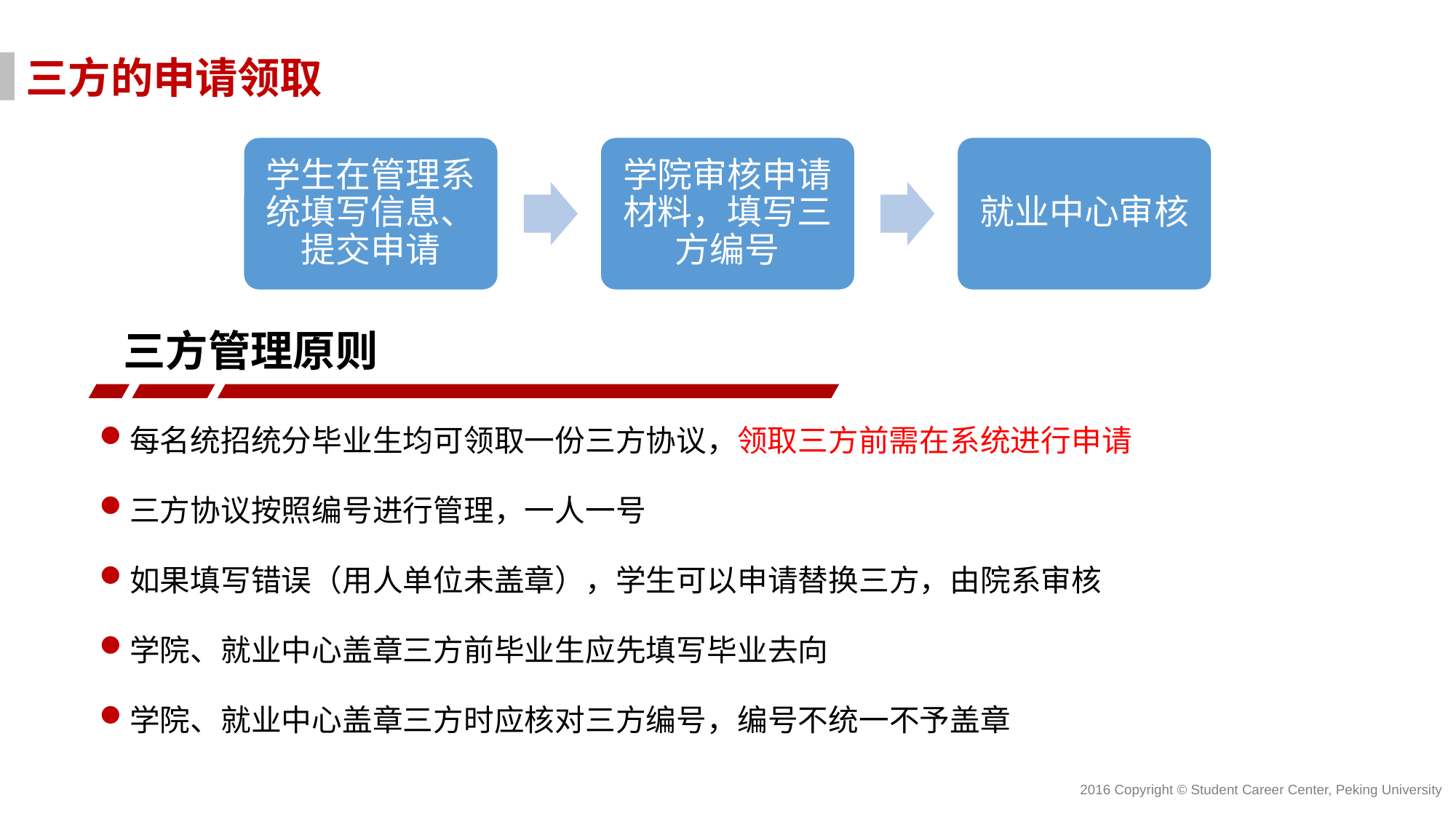

学生在管理系统填写信息、提交申请

学院审核申请材料，填写三方编号

就业中心审核
三方的申请领取

三方管理原则

每名统招统分毕业生均可领取一份三方协议，领取三方前需在系统进行申请
三方协议按照编号进行管理，一人一号
如果填写错误（用人单位未盖章），学生可以申请替换三方，由院系审核
学院、就业中心盖章三方前毕业生应先填写毕业去向
学院、就业中心盖章三方时应核对三方编号，编号不统一不予盖章
2016 Copyright © Student Career Center, Peking University